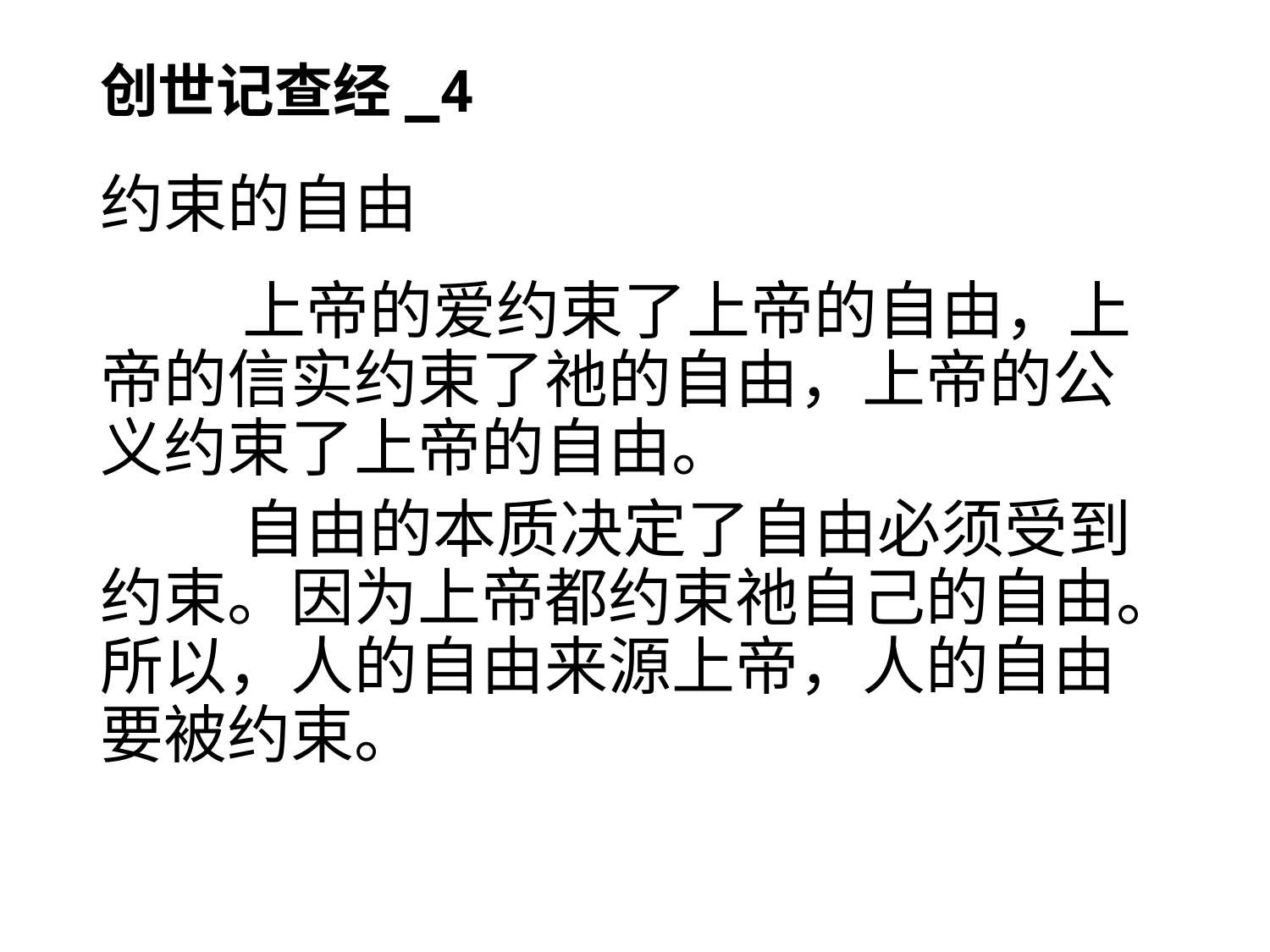

# 创世记查经_4
约束的自由

         上帝的爱约束了上帝的自由，上帝的信实约束了祂的自由，上帝的公义约束了上帝的自由。
         自由的本质决定了自由必须受到约束。因为上帝都约束祂自己的自由。所以，人的自由来源上帝，人的自由要被约束。